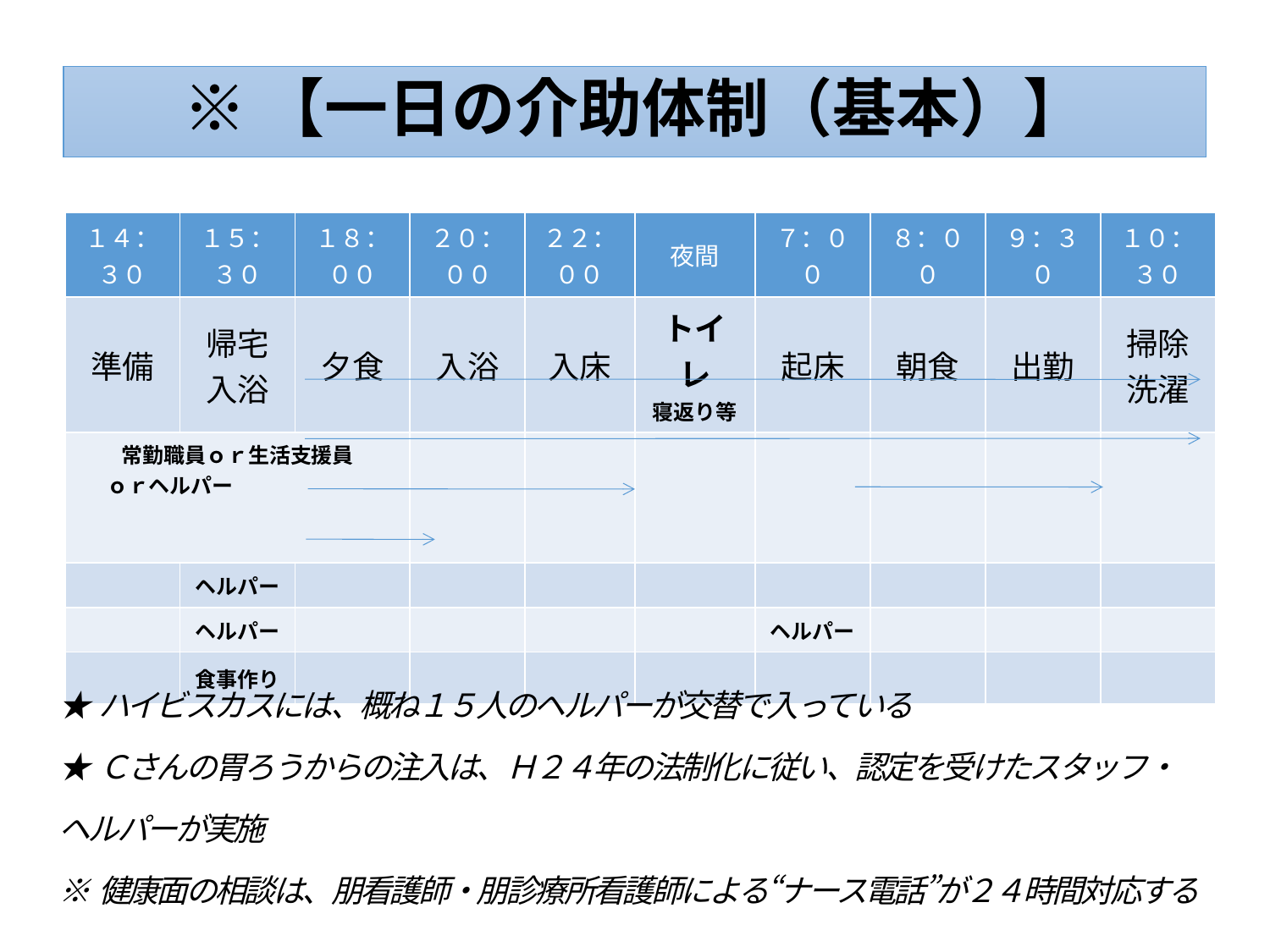

※【一日の介助体制（基本）】
| １４：３０ | １５：３０ | １８：００ | ２０：００ | ２２：００ | 夜間 | ７：００ | ８：００ | ９：３０ | １０：３０ |
| --- | --- | --- | --- | --- | --- | --- | --- | --- | --- |
| 準備 | 帰宅 入浴 | 夕食 | 入浴 | 入床 | トイレ 寝返り等 | 起床 | 朝食 | 出勤 | 掃除 洗濯 |
| 常勤職員ｏｒ生活支援員 　ｏｒヘルパー |  |  |  |  |  |  |  |  |  |
|  | ヘルパー |  |  |  |  |  |  |  |  |
|  | ヘルパー |  |  |  |  | ヘルパー |  |  |  |
|  | 食事作り |  |  |  |  |  |  |  |  |
★ハイビスカスには、概ね１５人のヘルパーが交替で入っている
★Ｃさんの胃ろうからの注入は、Ｈ２４年の法制化に従い、認定を受けたスタッフ・
ヘルパーが実施
※健康面の相談は、朋看護師・朋診療所看護師による“ナース電話”が２４時間対応する